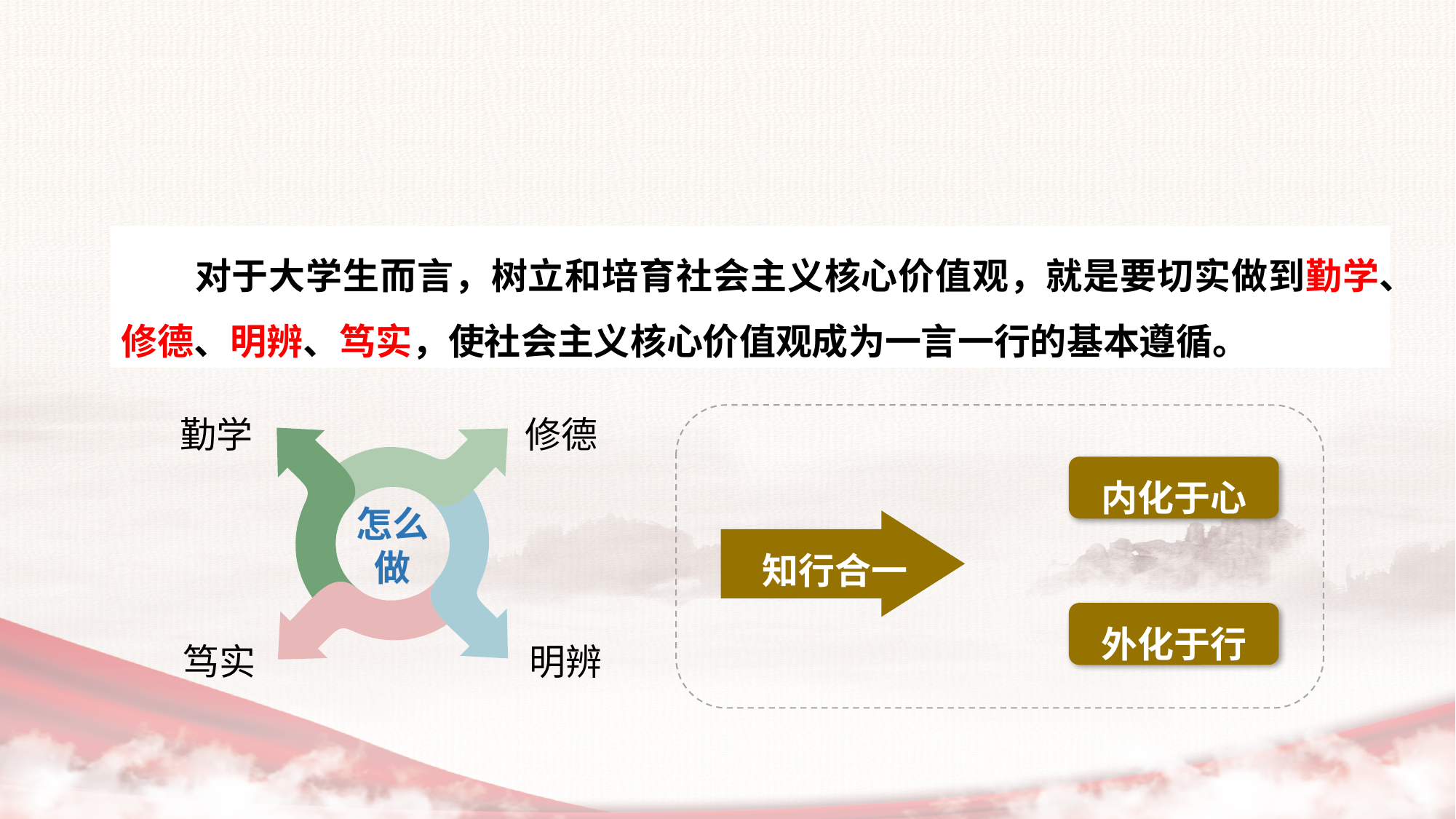

对于大学生而言，树立和培育社会主义核心价值观，就是要切实做到勤学、修德、明辨、笃实，使社会主义核心价值观成为一言一行的基本遵循。

勤学
修德
怎么
做
笃实
明辨

内化于心

知行合一
外化于行